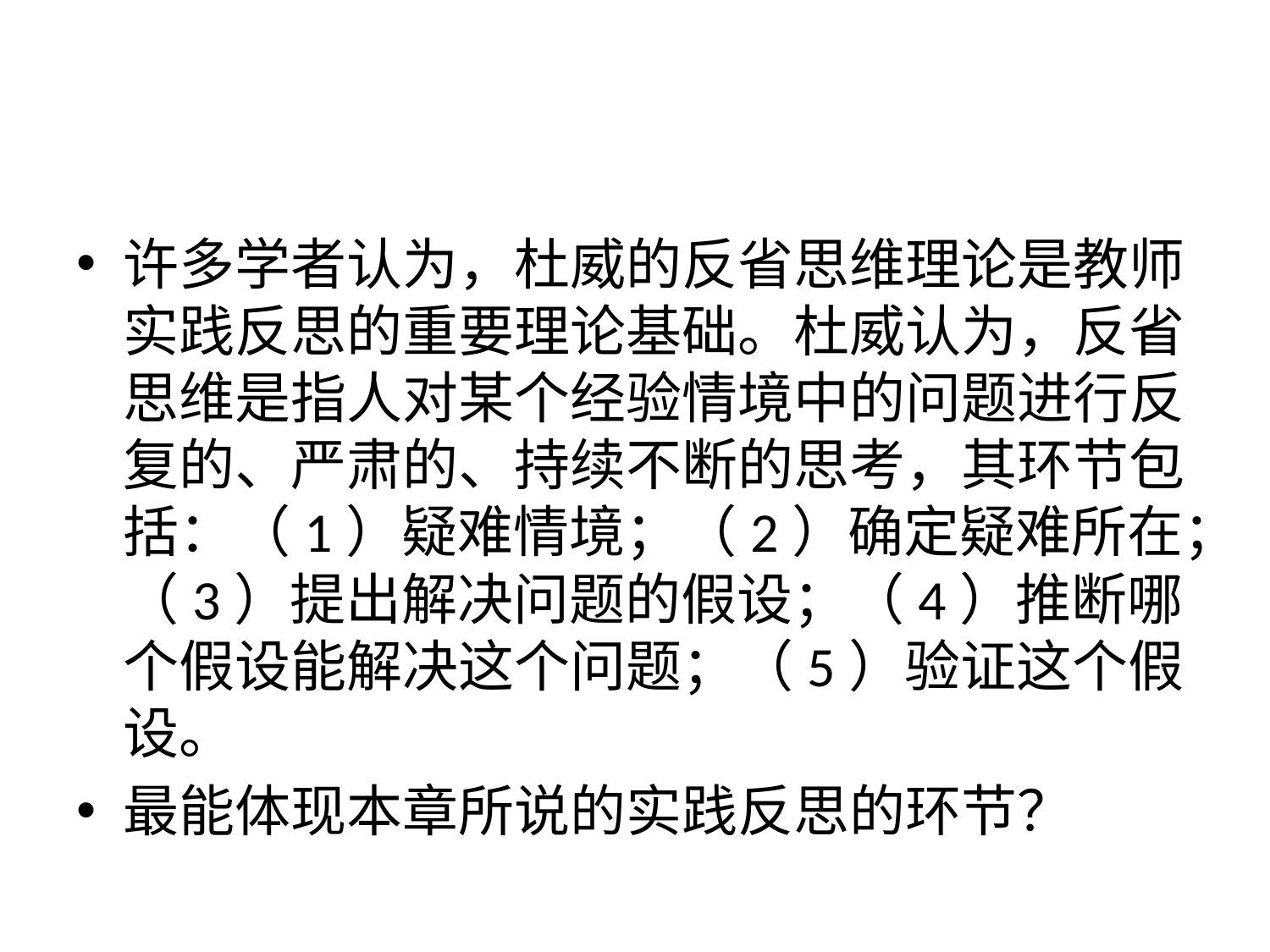

#
许多学者认为，杜威的反省思维理论是教师实践反思的重要理论基础。杜威认为，反省思维是指人对某个经验情境中的问题进行反复的、严肃的、持续不断的思考，其环节包括：（1）疑难情境；（2）确定疑难所在；（3）提出解决问题的假设；（4）推断哪个假设能解决这个问题；（5）验证这个假设。
最能体现本章所说的实践反思的环节？